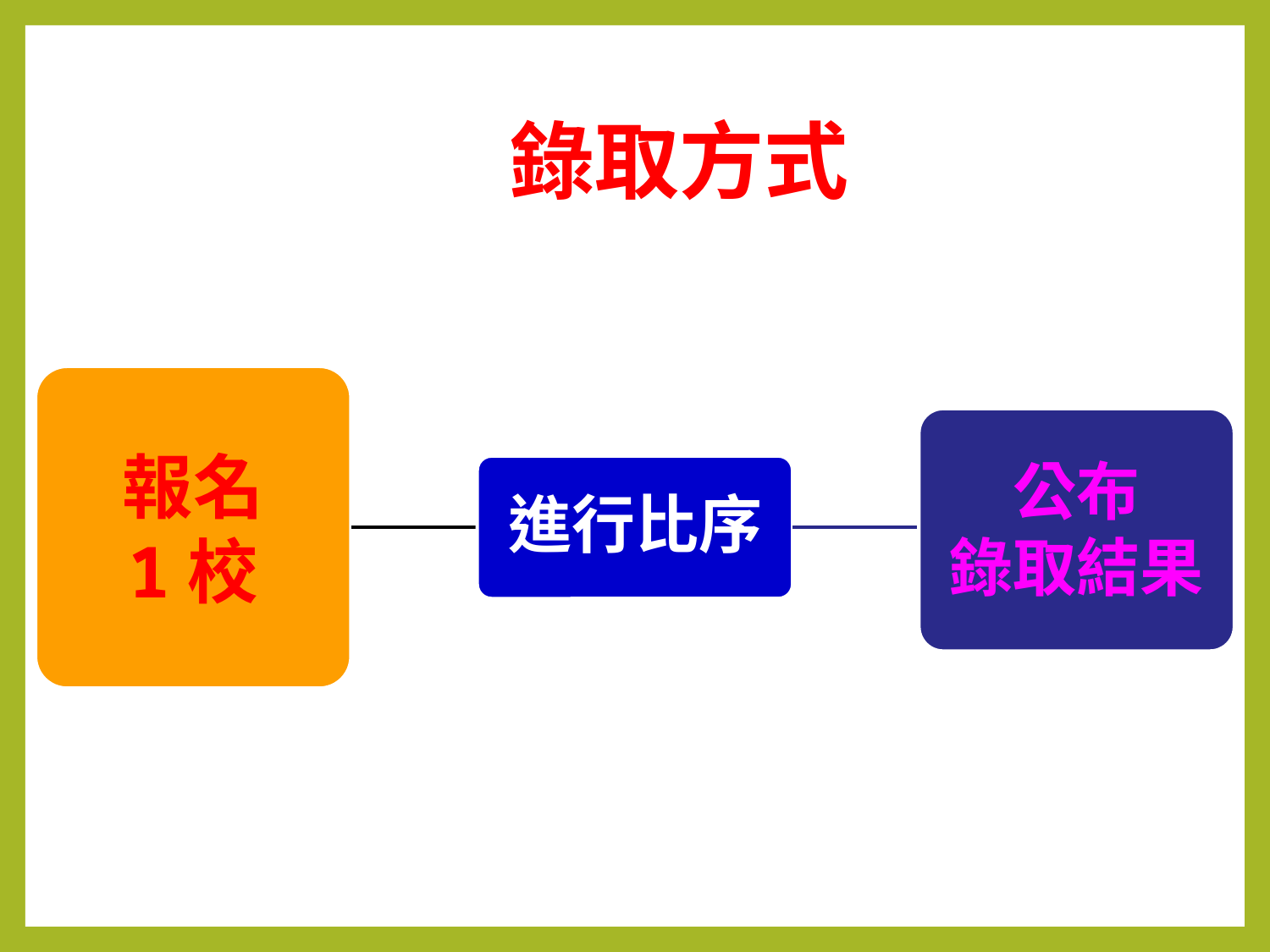

# 錄取方式

報名
1校

公布
錄取結果

進行比序